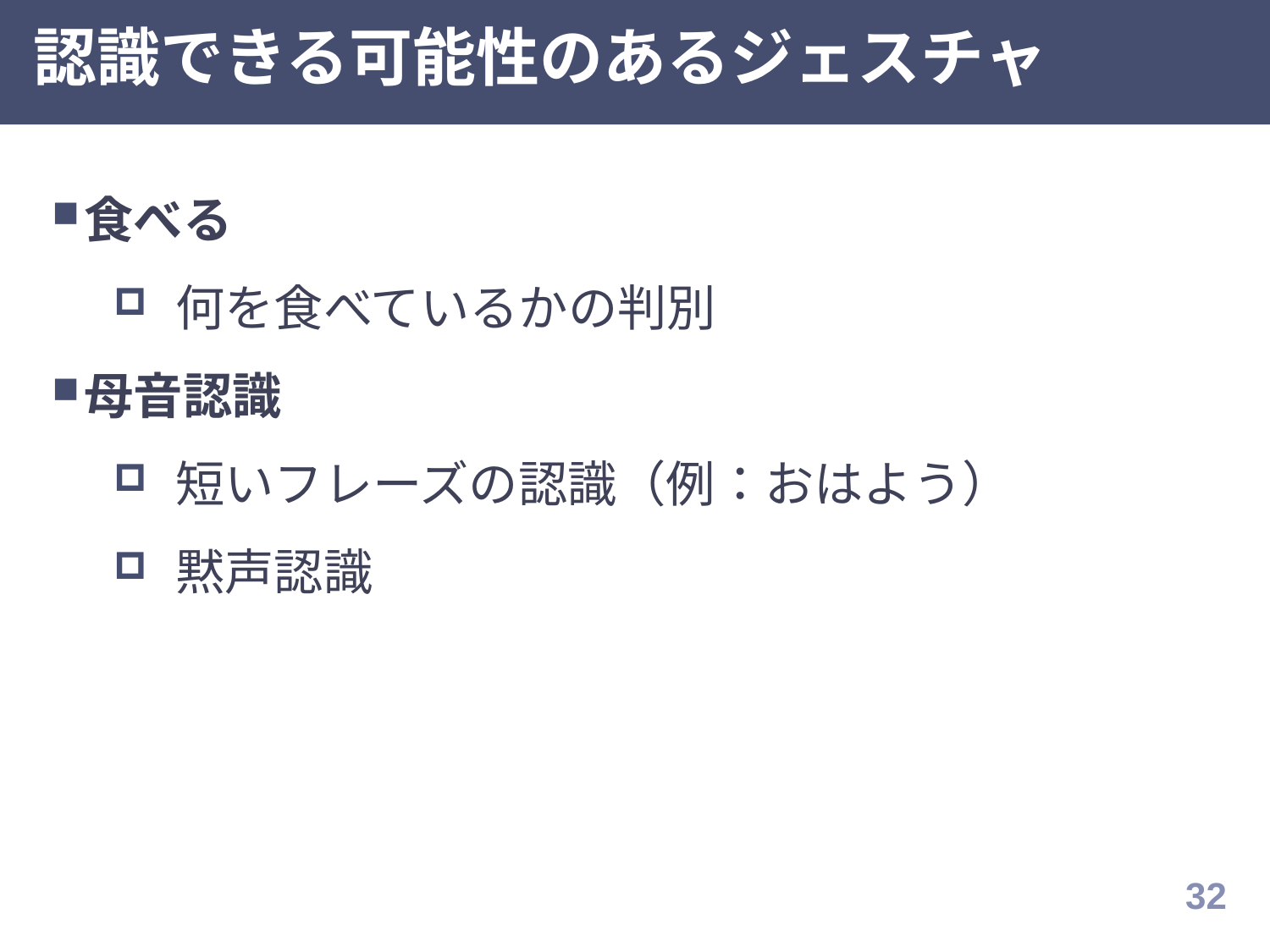

# 認識できる可能性のあるジェスチャ
食べる
何を食べているかの判別
母音認識
短いフレーズの認識（例：おはよう）
黙声認識
32